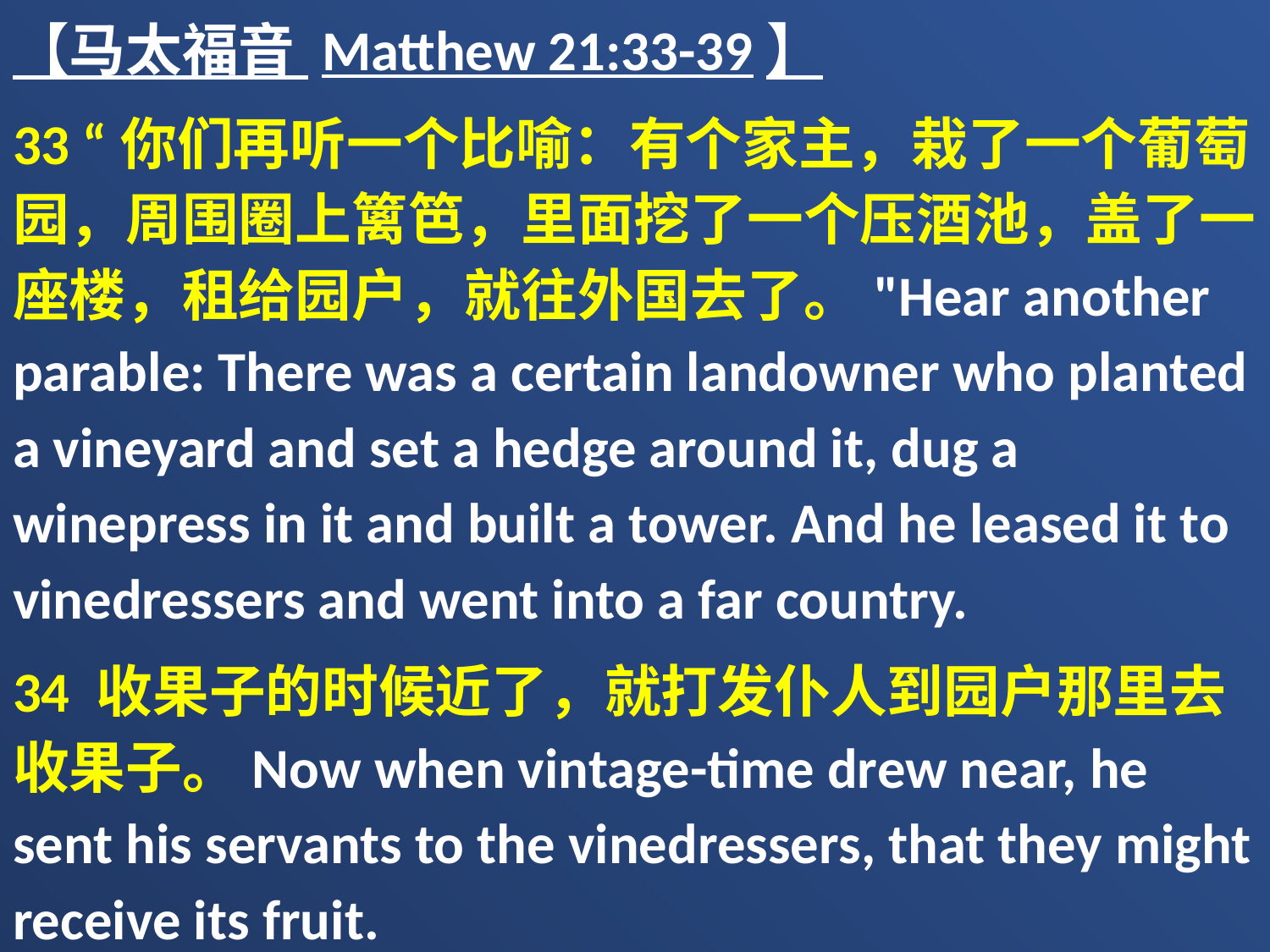

【马太福音 Matthew 21:33-39】
33 “你们再听一个比喻：有个家主，栽了一个葡萄园，周围圈上篱笆，里面挖了一个压酒池，盖了一座楼，租给园户，就往外国去了。"Hear another parable: There was a certain landowner who planted a vineyard and set a hedge around it, dug a winepress in it and built a tower. And he leased it to vinedressers and went into a far country.
34 收果子的时候近了，就打发仆人到园户那里去收果子。Now when vintage-time drew near, he sent his servants to the vinedressers, that they might receive its fruit.